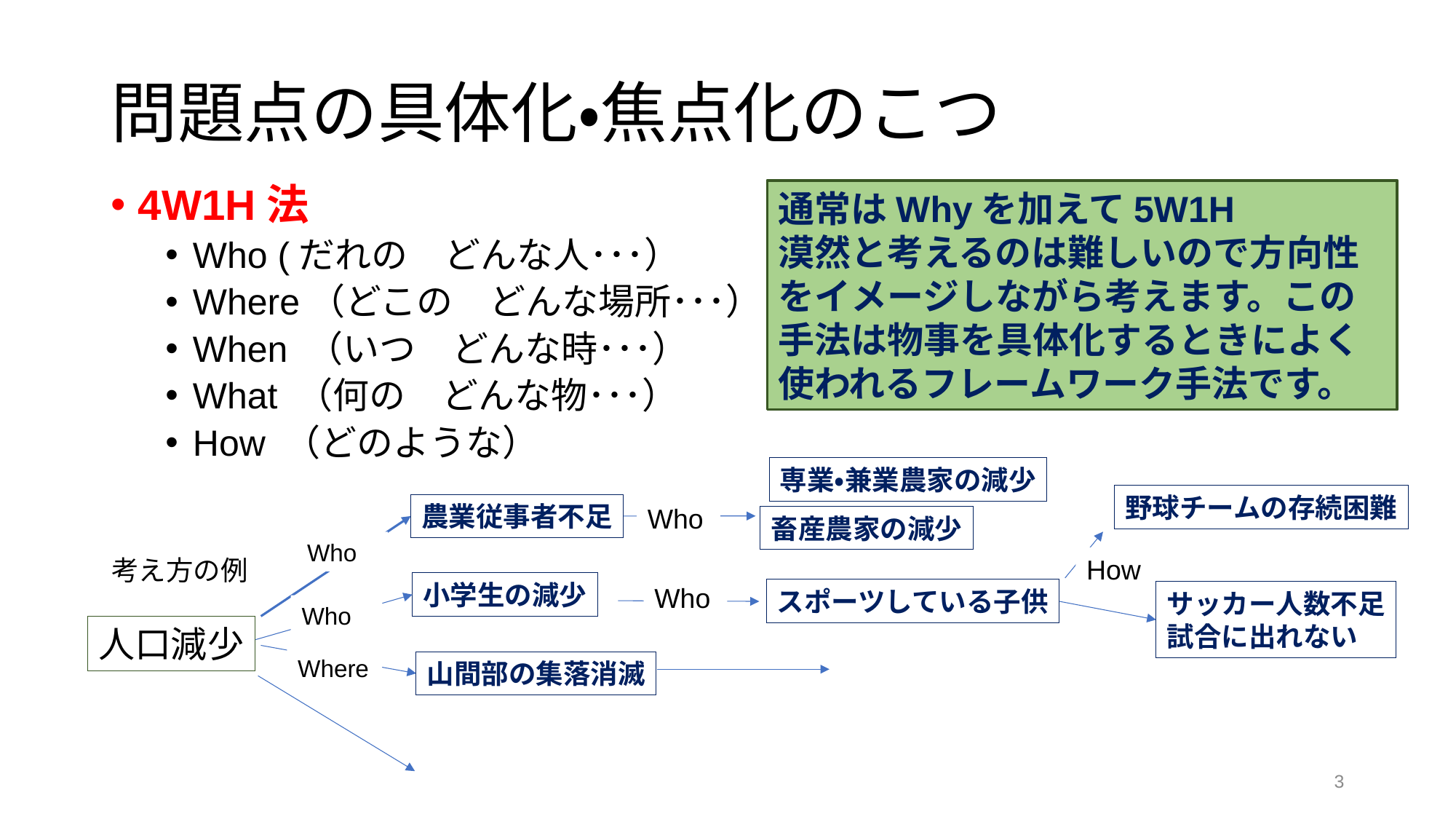

# 問題点の具体化・焦点化のこつ
4W1H法
Who (だれの　どんな人･･･）
Where（どこの　どんな場所･･･）
When （いつ　どんな時･･･）
What （何の　どんな物･･･）
How （どのような）

通常はWhyを加えて5W1H
漠然と考えるのは難しいので方向性をイメージしながら考えます。この手法は物事を具体化するときによく使われるフレームワーク手法です。
専業・兼業農家の減少
野球チームの存続困難
農業従事者不足
Who
畜産農家の減少
Who
How
考え方の例
小学生の減少
Who
スポーツしている子供
サッカー人数不足
試合に出れない
Who
人口減少
Where
山間部の集落消滅
3